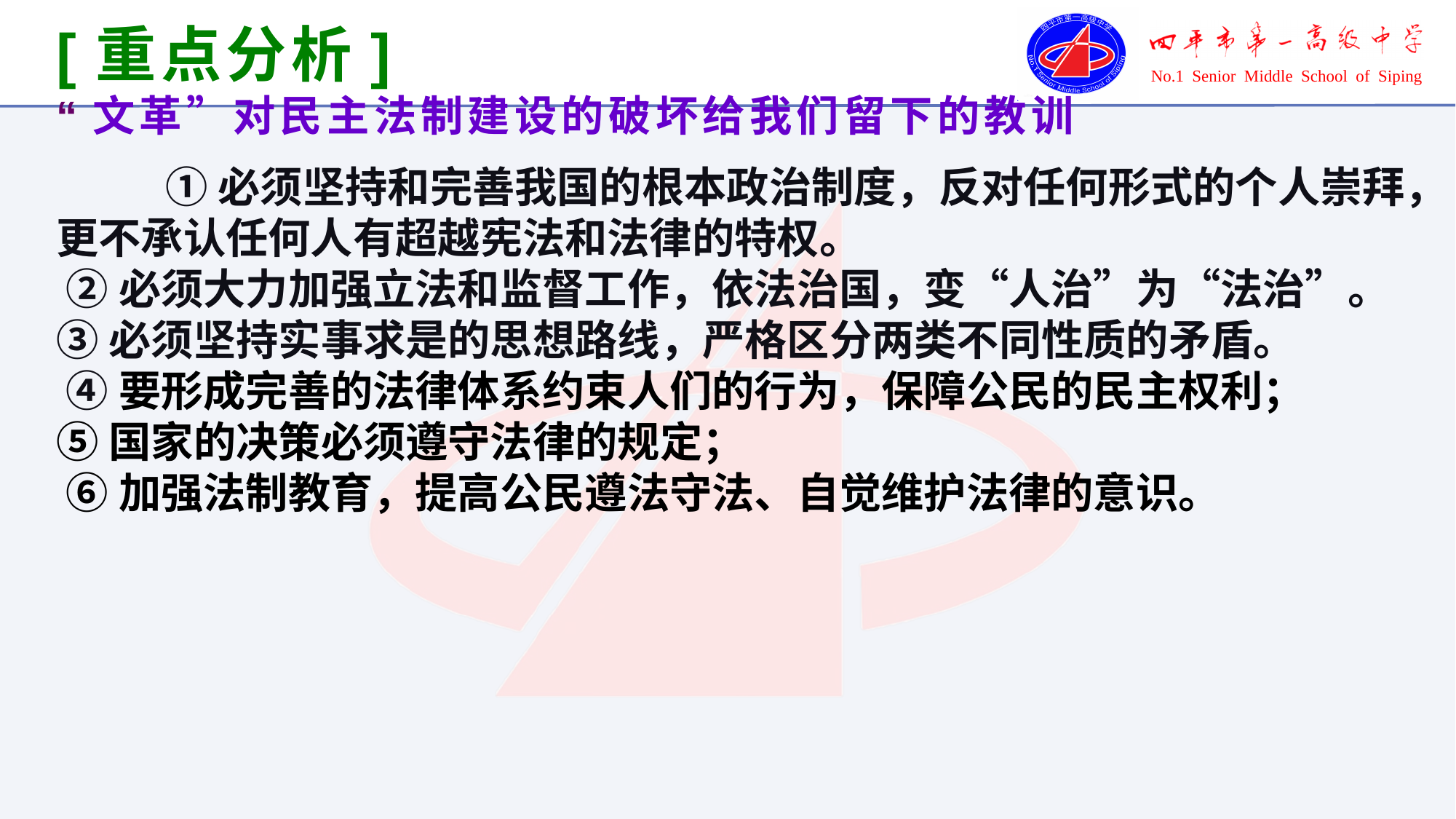

# [重点分析] “文革”对民主法制建设的破坏给我们留下的教训
	①必须坚持和完善我国的根本政治制度，反对任何形式的个人崇拜，更不承认任何人有超越宪法和法律的特权。
 ②必须大力加强立法和监督工作，依法治国，变“人治”为“法治”。
③必须坚持实事求是的思想路线，严格区分两类不同性质的矛盾。
 ④要形成完善的法律体系约束人们的行为，保障公民的民主权利；
⑤国家的决策必须遵守法律的规定；
 ⑥加强法制教育，提高公民遵法守法、自觉维护法律的意识。